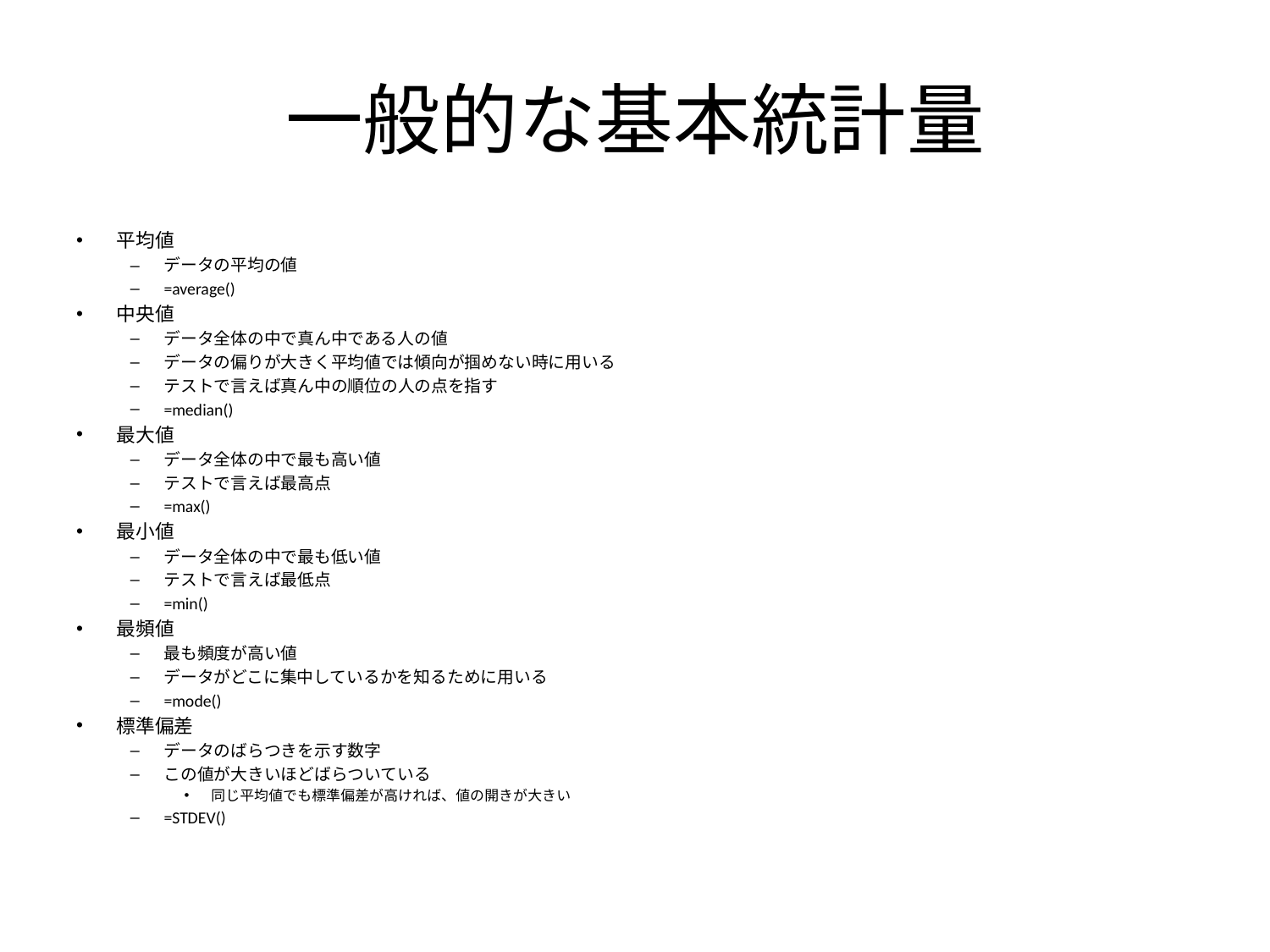

# 一般的な基本統計量
平均値
データの平均の値
=average()
中央値
データ全体の中で真ん中である人の値
データの偏りが大きく平均値では傾向が掴めない時に用いる
テストで言えば真ん中の順位の人の点を指す
=median()
最大値
データ全体の中で最も高い値
テストで言えば最高点
=max()
最小値
データ全体の中で最も低い値
テストで言えば最低点
=min()
最頻値
最も頻度が高い値
データがどこに集中しているかを知るために用いる
=mode()
標準偏差
データのばらつきを示す数字
この値が大きいほどばらついている
同じ平均値でも標準偏差が高ければ、値の開きが大きい
=STDEV()